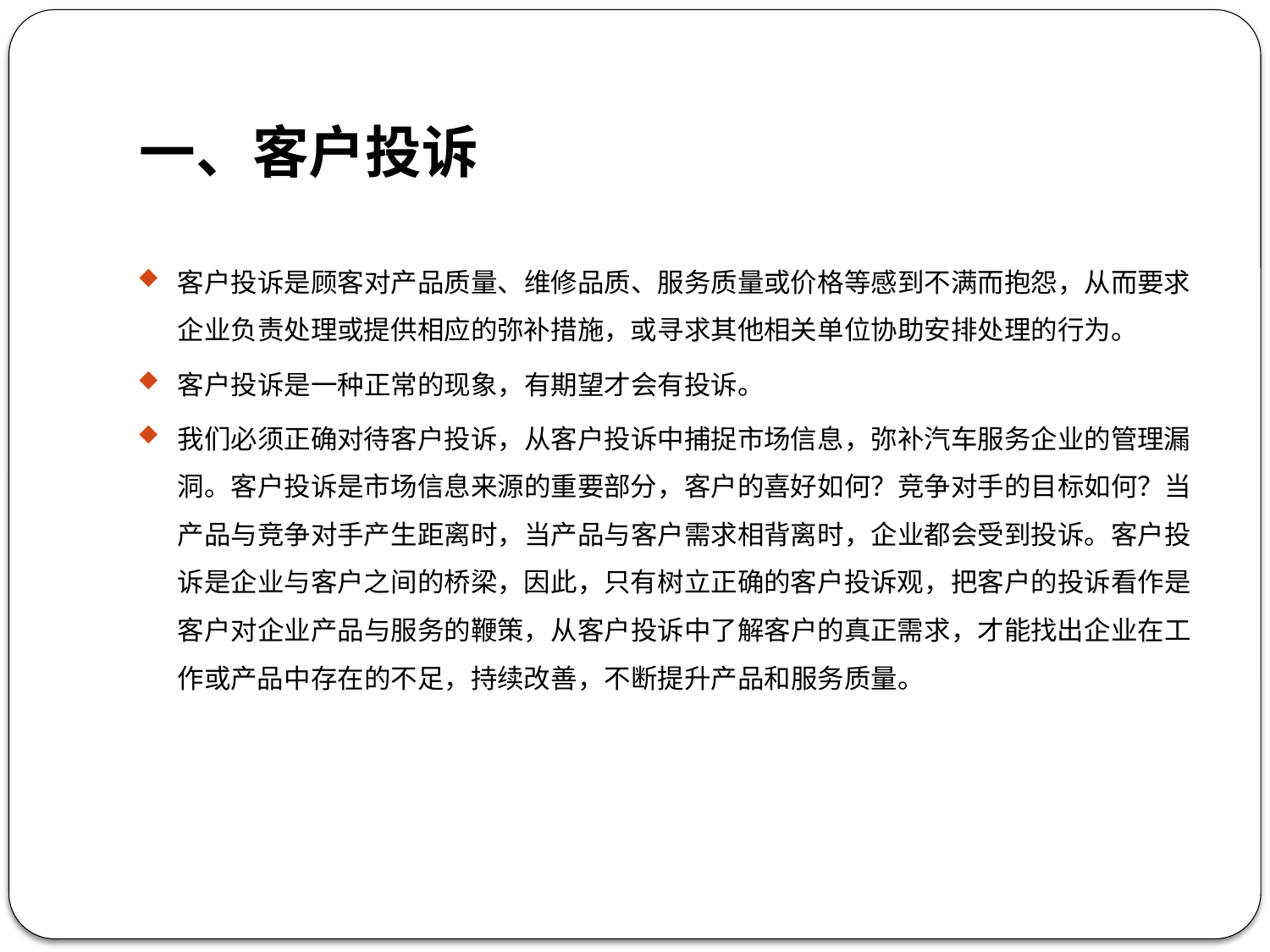

# 一、客户投诉

客户投诉是顾客对产品质量、维修品质、服务质量或价格等感到不满而抱怨，从而要求企业负责处理或提供相应的弥补措施，或寻求其他相关单位协助安排处理的行为。
客户投诉是一种正常的现象，有期望才会有投诉。
我们必须正确对待客户投诉，从客户投诉中捕捉市场信息，弥补汽车服务企业的管理漏洞。客户投诉是市场信息来源的重要部分，客户的喜好如何？竞争对手的目标如何？当产品与竞争对手产生距离时，当产品与客户需求相背离时，企业都会受到投诉。客户投诉是企业与客户之间的桥梁，因此，只有树立正确的客户投诉观，把客户的投诉看作是客户对企业产品与服务的鞭策，从客户投诉中了解客户的真正需求，才能找出企业在工作或产品中存在的不足，持续改善，不断提升产品和服务质量。